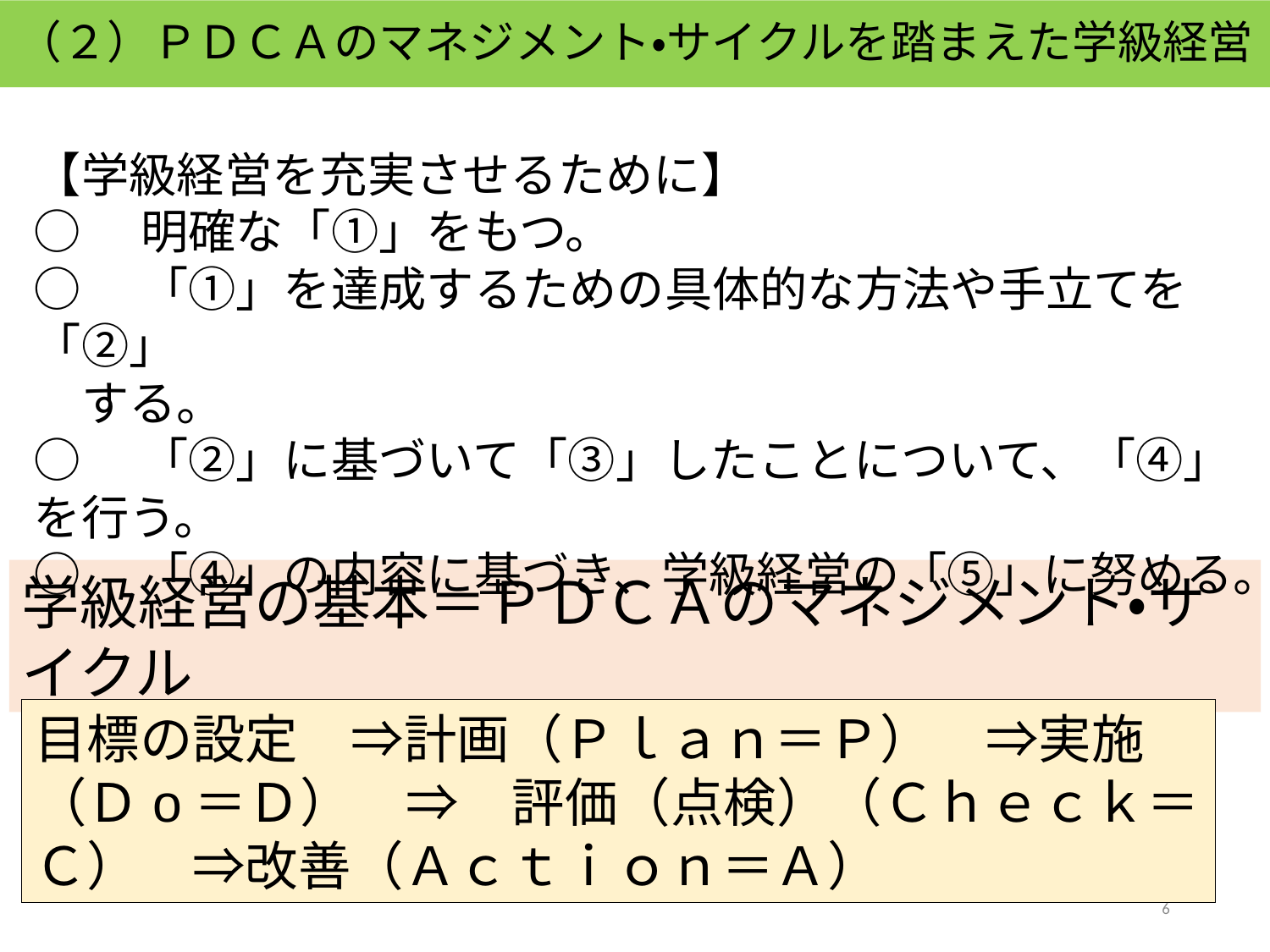

（２）ＰＤＣＡのマネジメント・サイクルを踏まえた学級経営
【学級経営を充実させるために】
○　明確な「①」をもつ。
○　「①」を達成するための具体的な方法や手立てを「②」
　する。
○　「②」に基づいて「③」したことについて、「④」を行う。
○　「④」の内容に基づき、学級経営の「⑤」に努める。
学級経営の基本＝ＰＤＣＡのマネジメント・サイクル
目標の設定　⇒計画（Ｐｌａｎ＝Ｐ）　⇒実施（Ｄo＝Ｄ）　⇒　評価（点検）（Ｃｈｅｃｋ＝Ｃ）　⇒改善（Ａｃｔｉｏｎ＝Ａ）
6